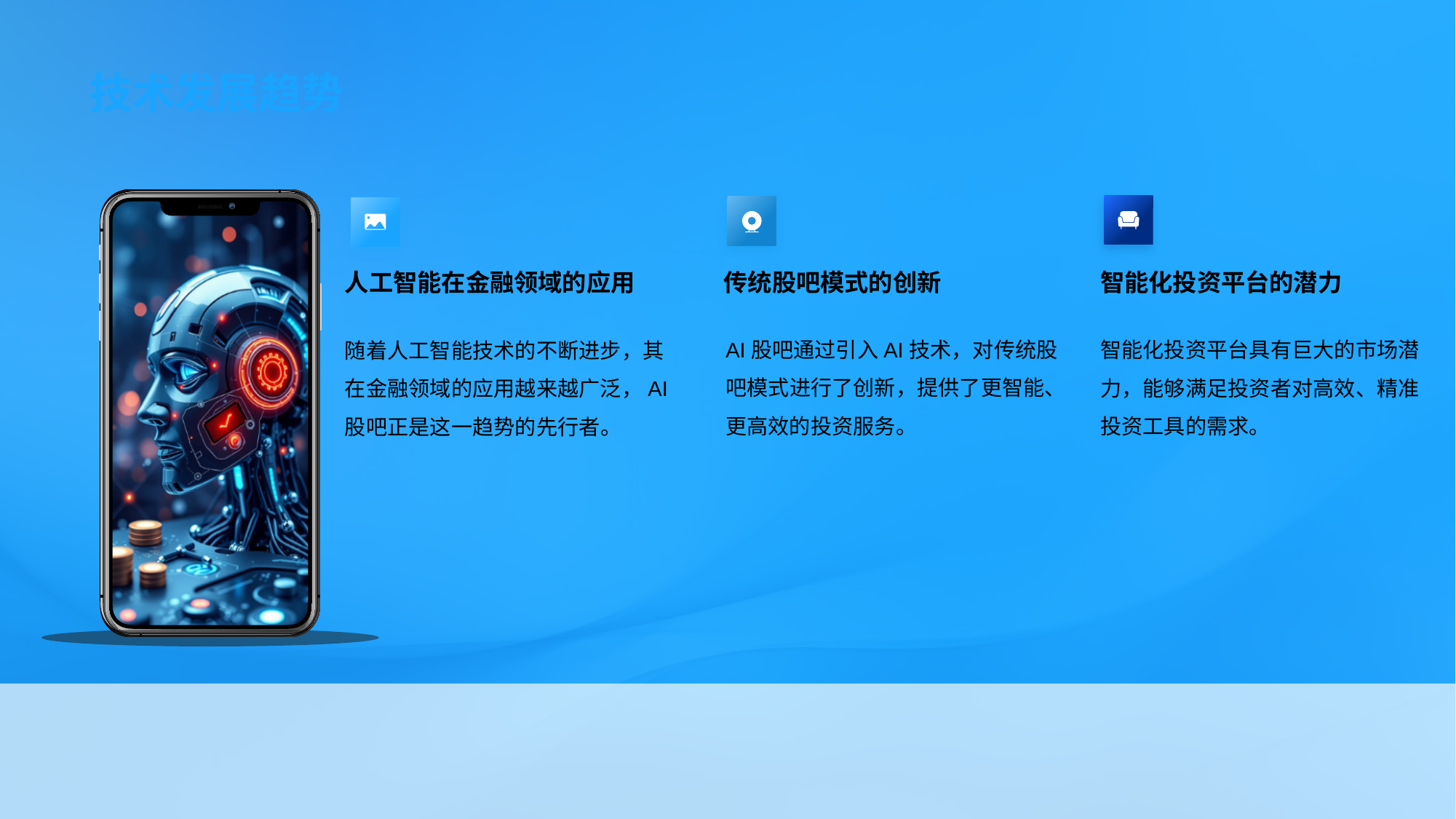

# 技术发展趋势

智能化投资平台的潜力
人工智能在金融领域的应用
传统股吧模式的创新
AI股吧通过引入AI技术，对传统股吧模式进行了创新，提供了更智能、更高效的投资服务。
智能化投资平台具有巨大的市场潜力，能够满足投资者对高效、精准投资工具的需求。
随着人工智能技术的不断进步，其在金融领域的应用越来越广泛，AI股吧正是这一趋势的先行者。